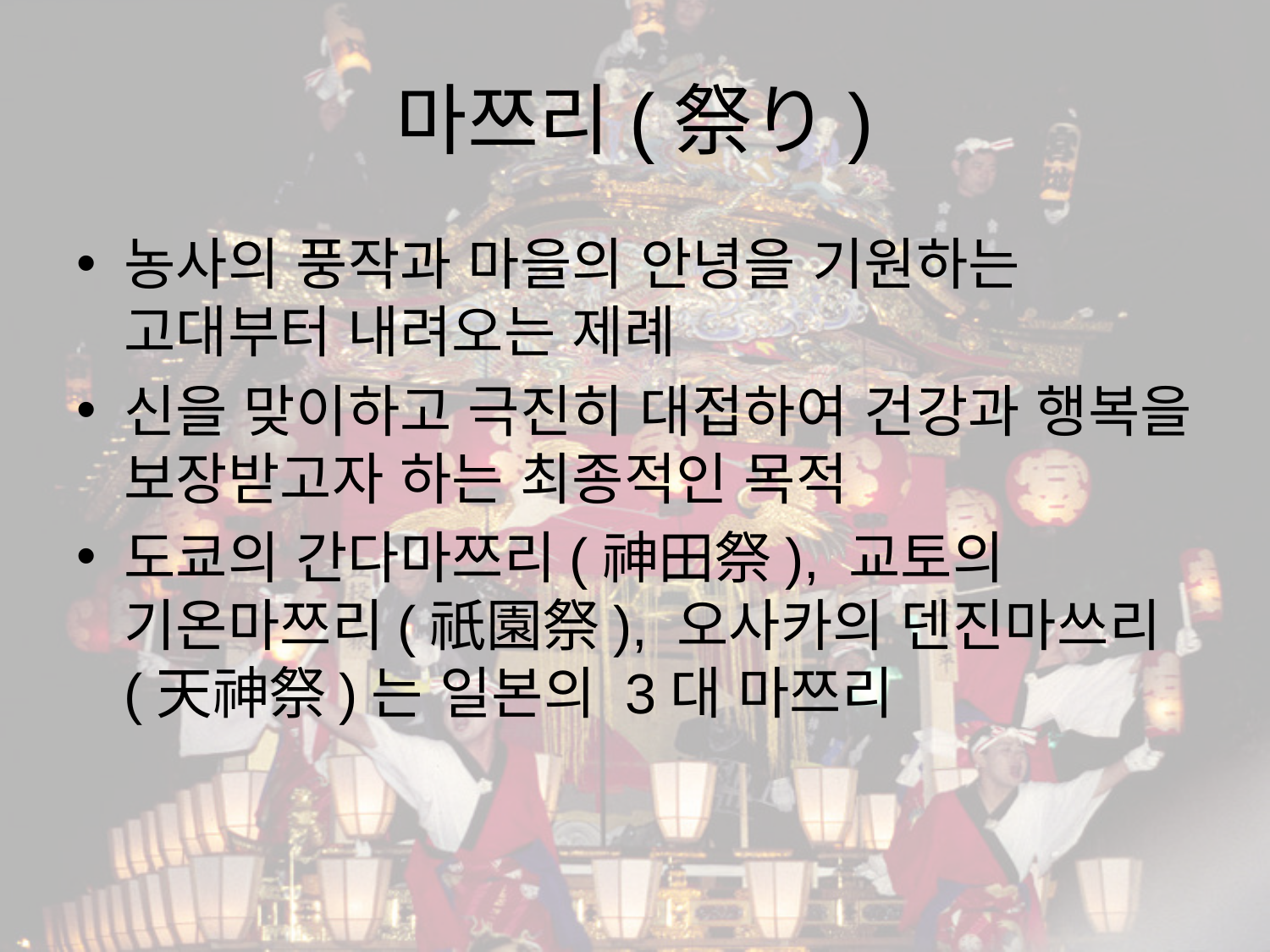

# 마쯔리(祭り)
농사의 풍작과 마을의 안녕을 기원하는 고대부터 내려오는 제례
신을 맞이하고 극진히 대접하여 건강과 행복을 보장받고자 하는 최종적인 목적
도쿄의 간다마쯔리(神田祭), 교토의 기온마쯔리(祇園祭), 오사카의 덴진마쓰리(天神祭)는 일본의 3대 마쯔리